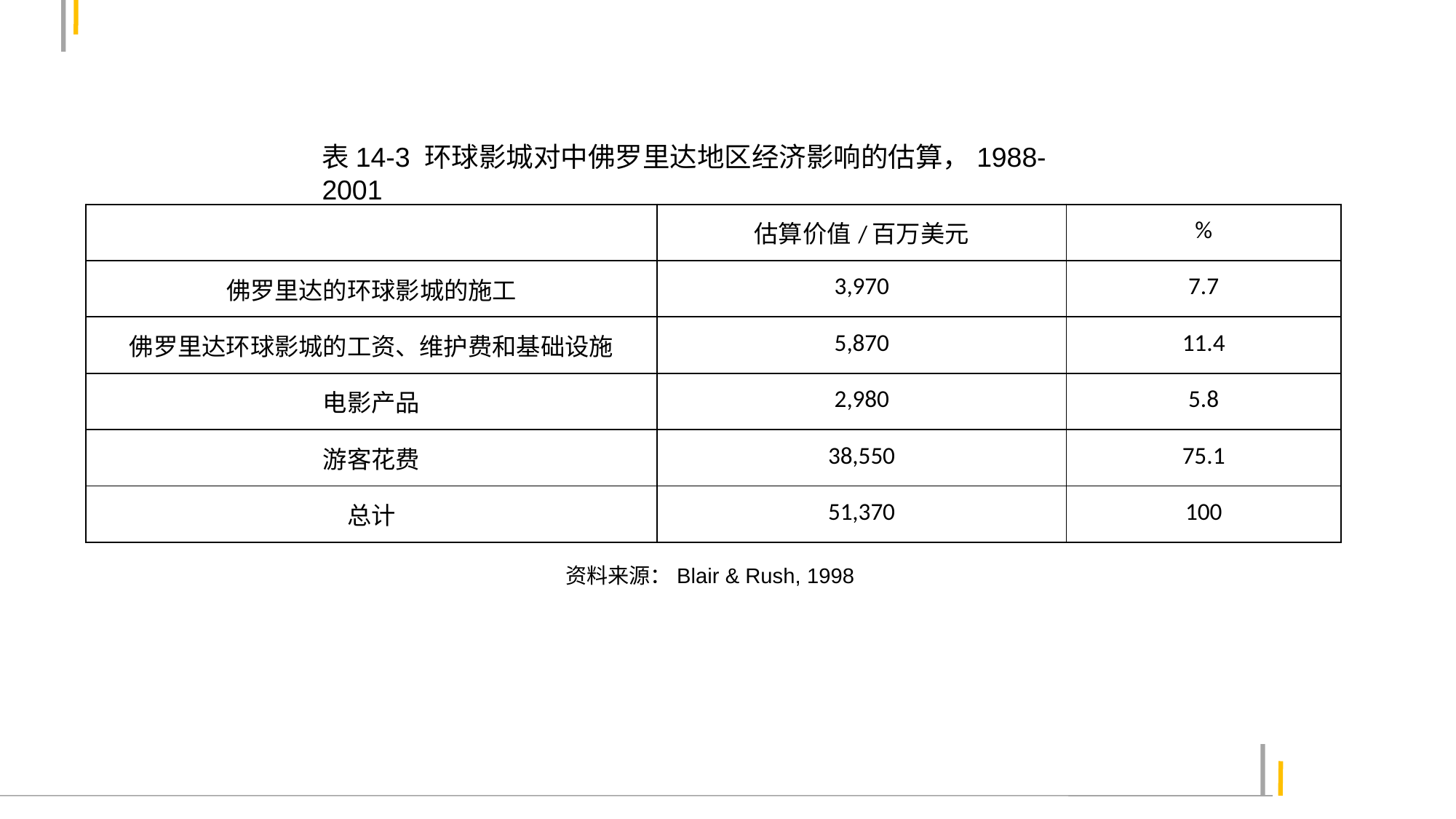

表14-3 环球影城对中佛罗里达地区经济影响的估算，1988-2001
|  | 估算价值/百万美元 | % |
| --- | --- | --- |
| 佛罗里达的环球影城的施工 | 3,970 | 7.7 |
| 佛罗里达环球影城的工资、维护费和基础设施 | 5,870 | 11.4 |
| 电影产品 | 2,980 | 5.8 |
| 游客花费 | 38,550 | 75.1 |
| 总计 | 51,370 | 100 |
资料来源：Blair & Rush, 1998